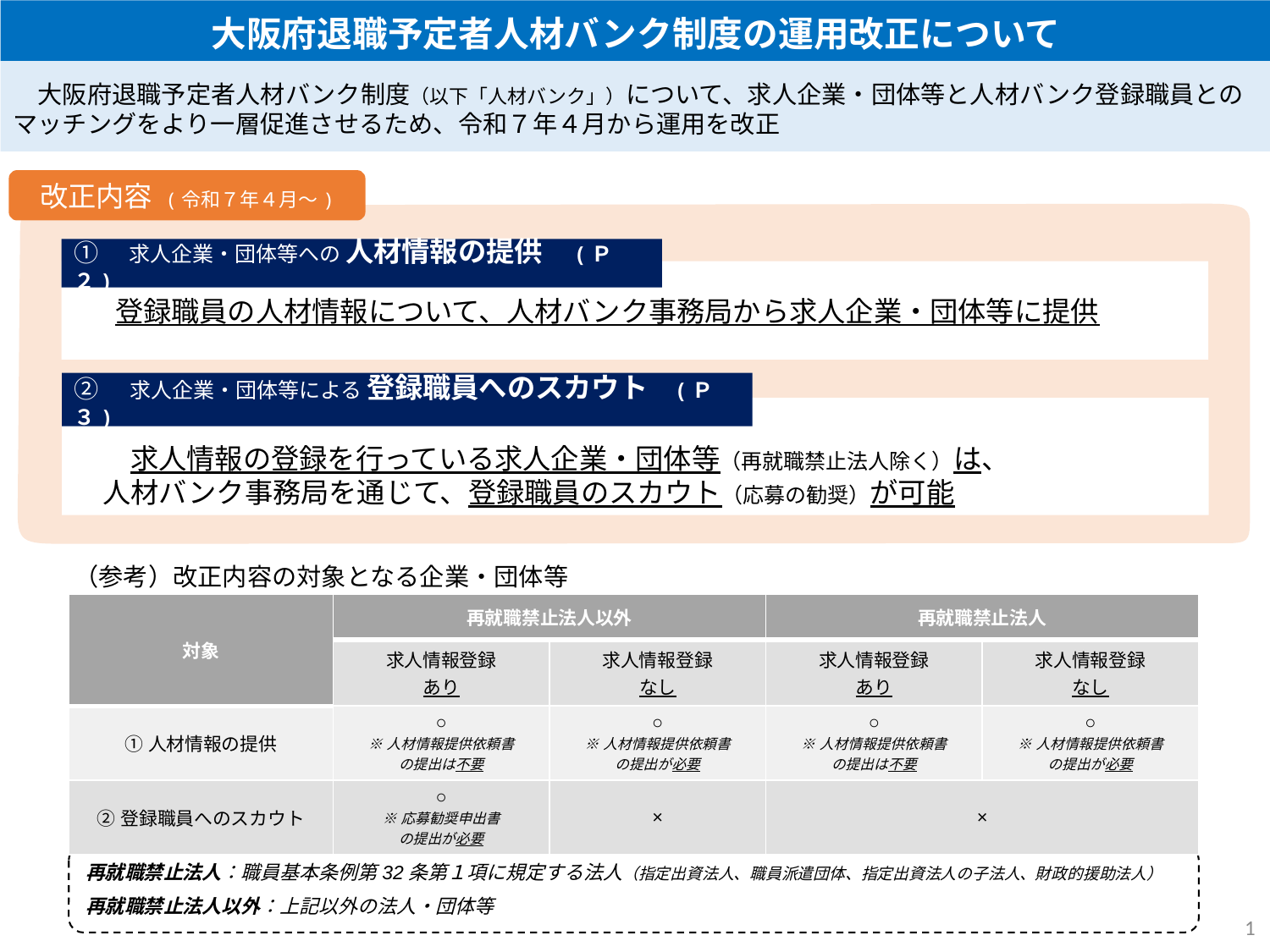

大阪府退職予定者人材バンク制度の運用改正について
　大阪府退職予定者人材バンク制度（以下「人材バンク」）について、求人企業・団体等と人材バンク登録職員との
マッチングをより一層促進させるため、令和７年４月から運用を改正
改正内容 (令和７年４月～)

①　求人企業・団体等への 人材情報の提供　 (Ｐ２)

 　登録職員の人材情報について、人材バンク事務局から求人企業・団体等に提供
②　求人企業・団体等による 登録職員へのスカウト　(Ｐ３)
　　求人情報の登録を行っている求人企業・団体等（再就職禁止法人除く）は、
　人材バンク事務局を通じて、登録職員のスカウト（応募の勧奨）が可能
（参考）改正内容の対象となる企業・団体等
| 対象 | 再就職禁止法人以外 |  | 再就職禁止法人 |  |
| --- | --- | --- | --- | --- |
|  | 求人情報登録 あり | 求人情報登録 なし | 求人情報登録 あり | 求人情報登録 なし |
| ①人材情報の提供 | ○ ※人材情報提供依頼書 の提出は不要 | ○ ※人材情報提供依頼書 の提出が必要 | ○ ※人材情報提供依頼書 の提出は不要 | ○ ※人材情報提供依頼書 の提出が必要 |
| ②登録職員へのスカウト | ○ ※応募勧奨申出書 の提出が必要 | × | × |  |
再就職禁止法人：職員基本条例第32条第１項に規定する法人（指定出資法人、職員派遣団体、指定出資法人の子法人、財政的援助法人）
再就職禁止法人以外：上記以外の法人・団体等
1